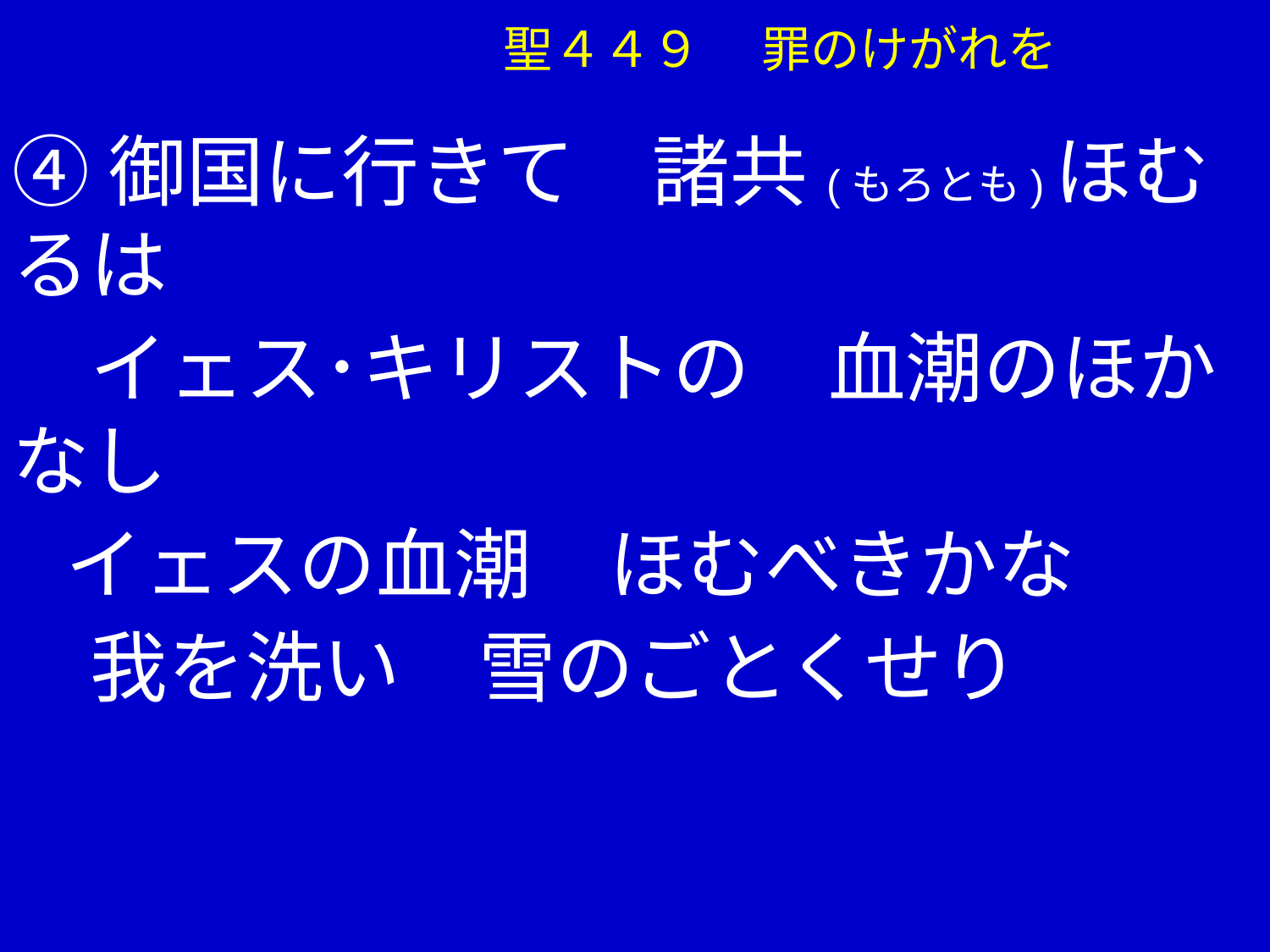

聖４４９ 　罪のけがれを
④御国に行きて　諸共(もろとも)ほむるは
　イェス･キリストの　血潮のほかなし
  イェスの血潮　ほむべきかな
　我を洗い　雪のごとくせり